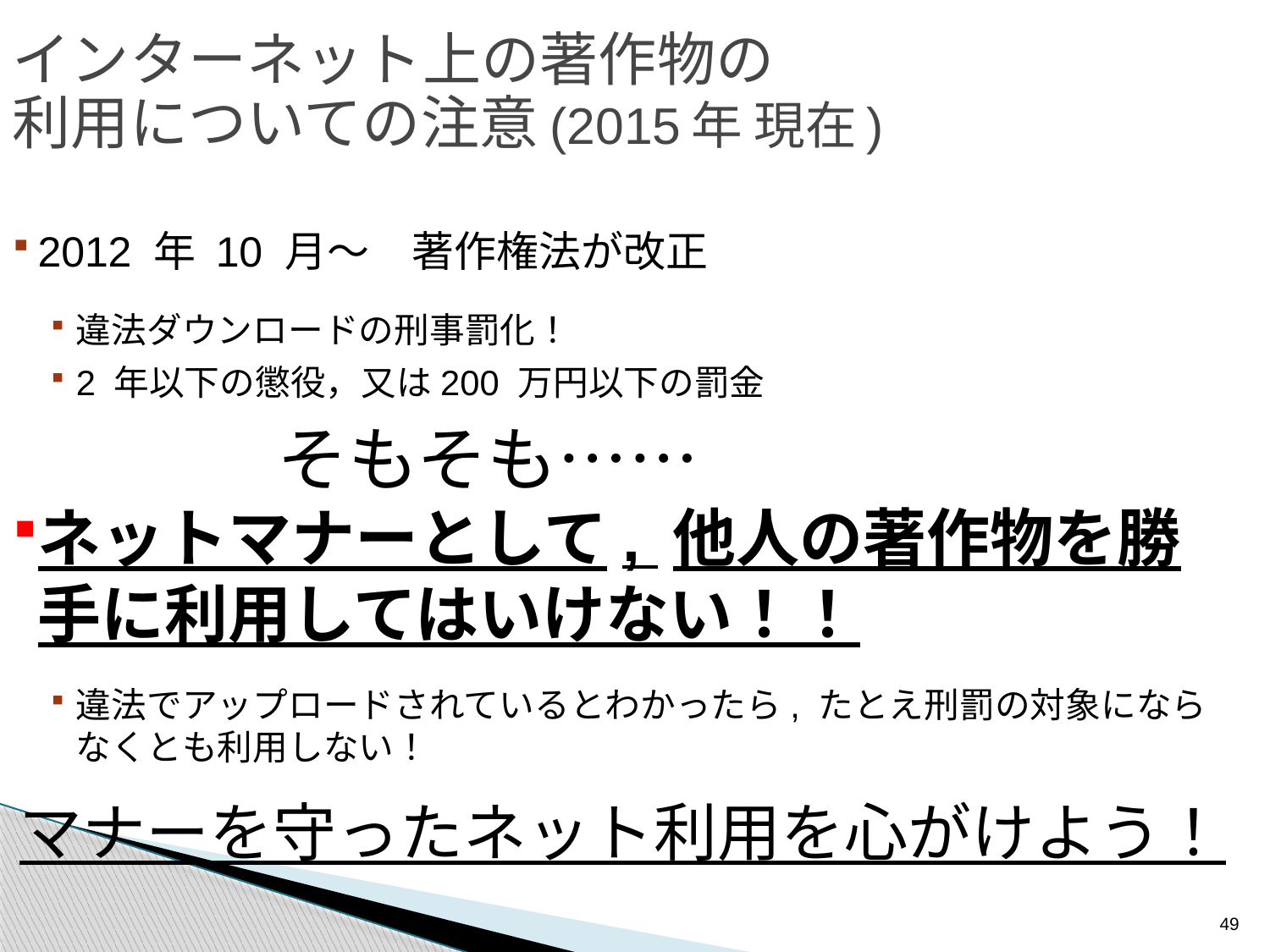

# インターネット上の著作物の 利用についての注意(2015年 現在)
2012 年 10 月～　著作権法が改正
違法ダウンロードの刑事罰化！
2 年以下の懲役，又は200 万円以下の罰金

ネットマナーとして, 他人の著作物を勝手に利用してはいけない！！
違法でアップロードされているとわかったら, たとえ刑罰の対象にならなくとも利用しない！
マナーを守ったネット利用を心がけよう！

そもそも……
49